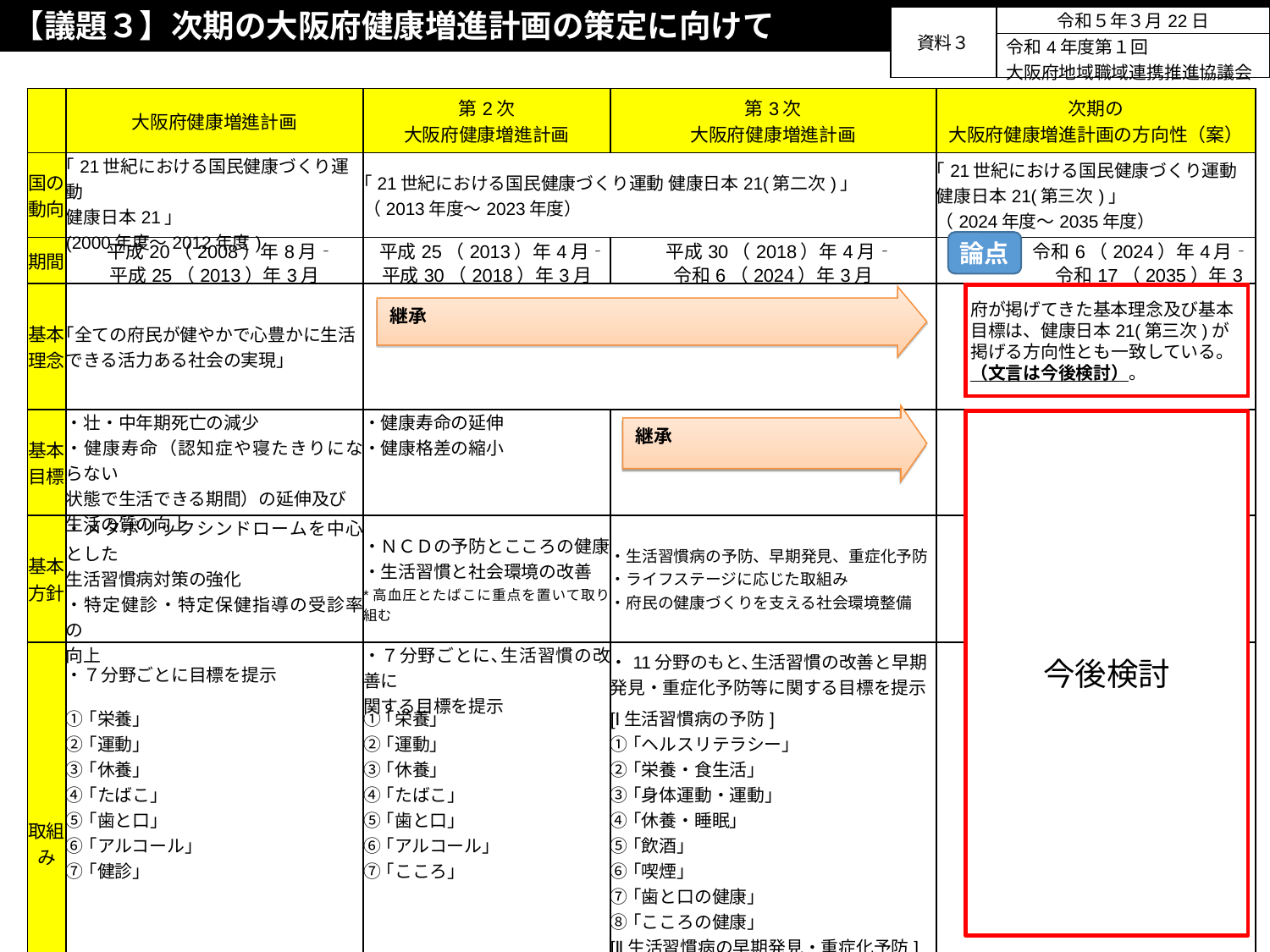

【議題３】次期の大阪府健康増進計画の策定に向けて
| 資料３ | 令和５年３月22日 |
| --- | --- |
|  | 令和4年度第１回 大阪府地域職域連携推進協議会 |
|  | 大阪府健康増進計画 | 第2次 大阪府健康増進計画 | 第3次 大阪府健康増進計画 | 次期の 大阪府健康増進計画の方向性（案） |
| --- | --- | --- | --- | --- |
| 国の動向 | ｢21世紀における国民健康づくり運動 健康日本21｣ (2000年度～2012年度) | ｢21世紀における国民健康づくり運動 健康日本21(第二次)」 （2013年度～2023年度） |  | ｢21世紀における国民健康づくり運動 健康日本21(第三次)」 （2024年度～2035年度） |
| 期間 | 平成20（2008）年8月‐ | 平成25（2013）年4月‐ | 平成30（2018）年4月‐ | 令和6（2024）年4月‐ |
|  | 平成25（2013）年3月 | 平成30（2018）年3月 | 令和6（2024）年3月 | 令和17（2035）年3月 |
| 基本理念 | ｢全ての府民が健やかで心豊かに生活 できる活力ある社会の実現｣ |  |  |  |
| 基本目標 | ・壮・中年期死亡の減少 ・健康寿命（認知症や寝たきりにならない 状態で生活できる期間）の延伸及び 生活の質の向上 | ・健康寿命の延伸 ・健康格差の縮小 |  |  |
| 基本方針 | ・メタボリックシンドロームを中心とした 生活習慣病対策の強化 ・特定健診・特定保健指導の受診率の 向上 | ・ＮＣＤの予防とこころの健康 ・生活習慣と社会環境の改善 \*高血圧とたばこに重点を置いて取り組む | ・生活習慣病の予防、早期発見、重症化予防 ・ライフステージに応じた取組み ・府民の健康づくりを支える社会環境整備 |  |
| 取組み | ・７分野ごとに目標を提示 | ・７分野ごとに､生活習慣の改善に 関する目標を提示 | ・11分野のもと､生活習慣の改善と早期 発見・重症化予防等に関する目標を提示 |  |
|  | ①｢栄養」 ②｢運動｣ ③｢休養｣ ④｢たばこ｣ ⑤｢歯と口｣ ⑥｢アルコール｣ ⑦｢健診｣ | ①｢栄養」 ②｢運動｣ ③｢休養｣ ④｢たばこ｣ ⑤｢歯と口｣ ⑥｢アルコール｣ ⑦｢こころ｣ | [Ⅰ生活習慣病の予防] ①｢ヘルスリテラシー｣ ②｢栄養・食生活」 ③｢身体運動・運動｣ ④｢休養・睡眠｣ ⑤｢飲酒｣ ⑥｢喫煙｣ ⑦｢歯と口の健康｣ ⑧｢こころの健康｣ [Ⅱ生活習慣病の早期発見・重症化予防] ①｢けんしん｣ ②「重症化予防」 [Ⅲ府民の健康づくりを支える社会環境整備] ①社会環境整備 |  |
論点
府が掲げてきた基本理念及び基本目標は、健康日本21(第三次)が掲げる方向性とも一致している。
（文言は今後検討）。
継承
継承
今後検討